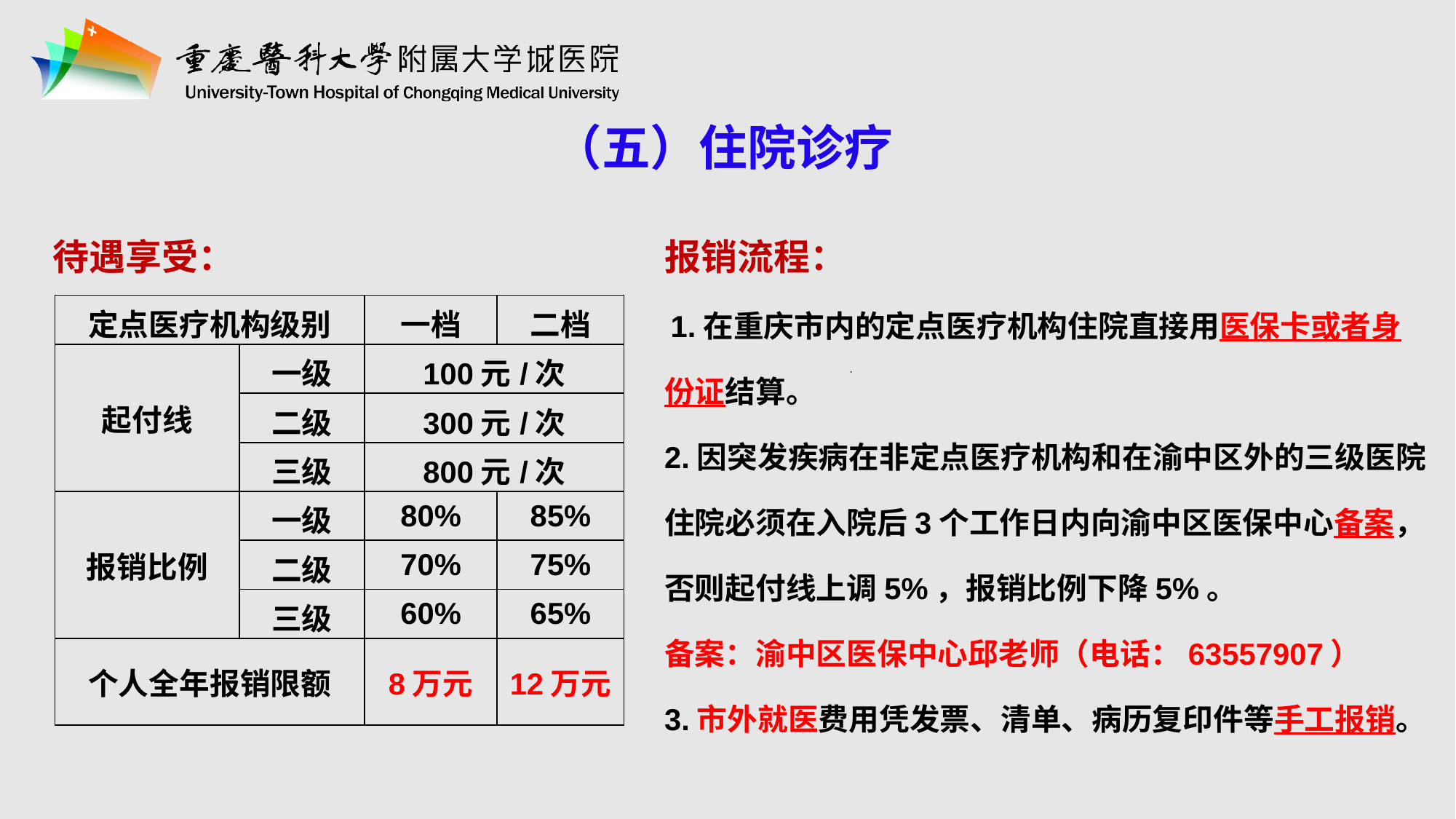

（五）住院诊疗
待遇享受：
报销流程：
 1.在重庆市内的定点医疗机构住院直接用医保卡或者身份证结算。
2.因突发疾病在非定点医疗机构和在渝中区外的三级医院住院必须在入院后3个工作日内向渝中区医保中心备案，否则起付线上调5%，报销比例下降5%。
备案：渝中区医保中心邱老师（电话：63557907）
3.市外就医费用凭发票、清单、病历复印件等手工报销。
| 定点医疗机构级别 |  | 一档 | 二档 |
| --- | --- | --- | --- |
| 起付线 | 一级 | 100元/次 |  |
|  | 二级 | 300元/次 |  |
|  | 三级 | 800元/次 |  |
| 报销比例 | 一级 | 80% | 85% |
|  | 二级 | 70% | 75% |
|  | 三级 | 60% | 65% |
| 个人全年报销限额 |  | 8万元 | 12万元 |